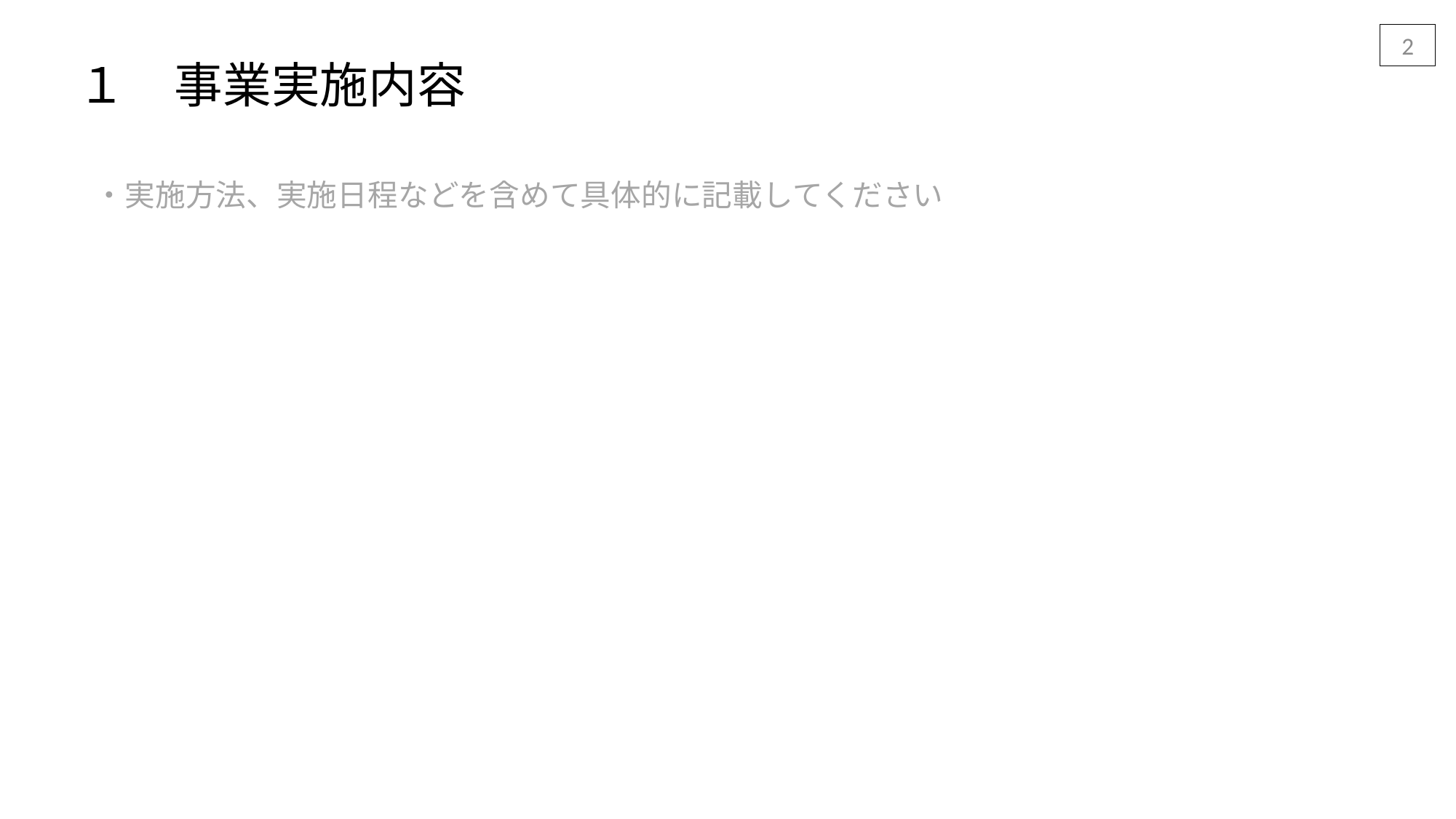

2
１　事業実施内容

・実施方法、実施日程などを含めて具体的に記載してください